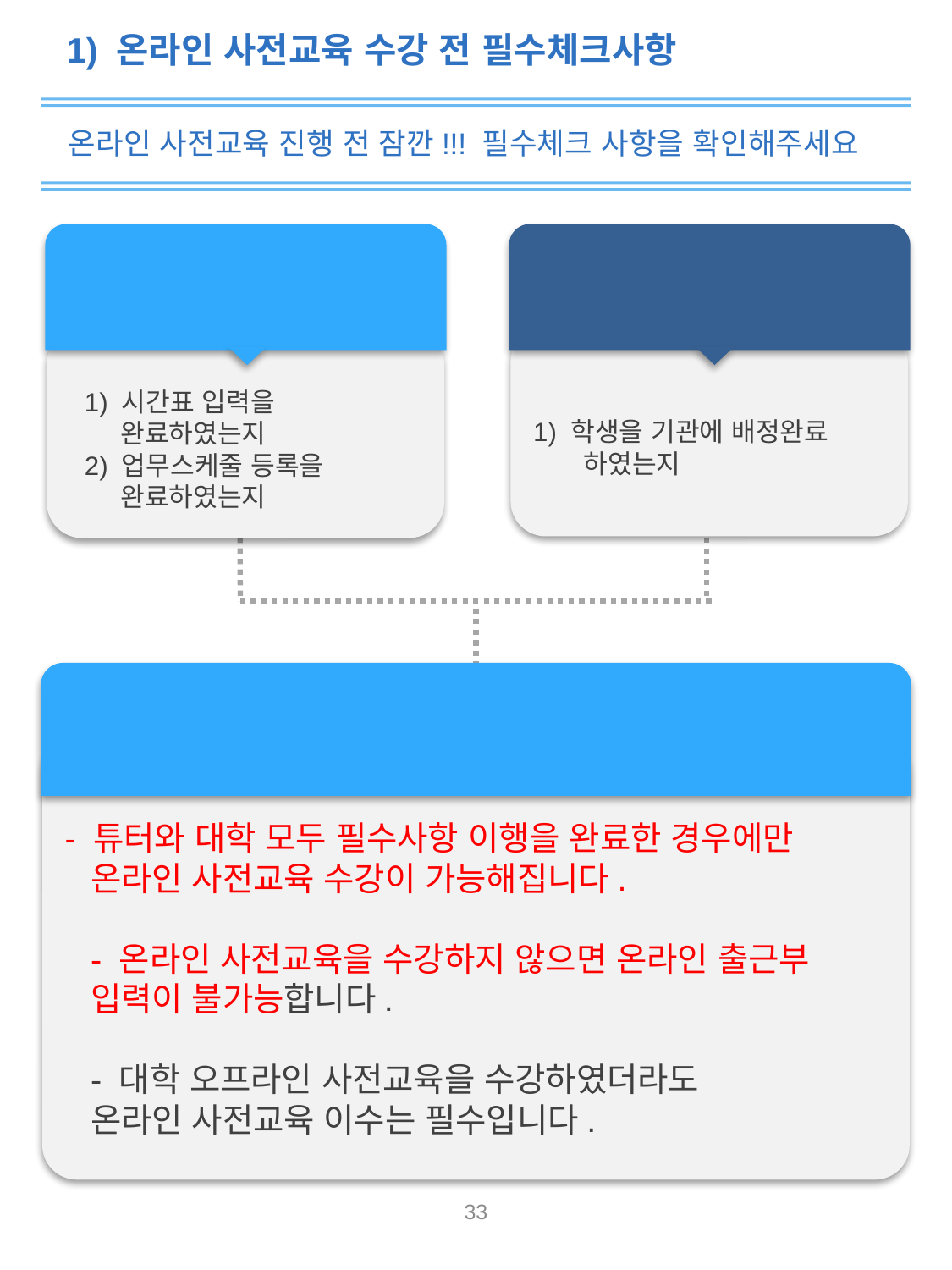

1) 온라인 사전교육 수강 전 필수체크사항
온라인 사전교육 진행 전 잠깐!!! 필수체크 사항을 확인해주세요
필수체크
필수체크
튜 터
대 학

1) 학생을 기관에 배정완료
하였는지

  1) 시간표 입력을
      완료하였는지
  2) 업무스케줄 등록을
      완료하였는지

온라인 사전교육

- 튜터와 대학 모두 필수사항 이행을 완료한 경우에만
온라인 사전교육 수강이 가능해집니다.

- 온라인 사전교육을 수강하지 않으면 온라인 출근부
입력이 불가능합니다.

- 대학 오프라인 사전교육을 수강하였더라도
온라인 사전교육 이수는 필수입니다.
33